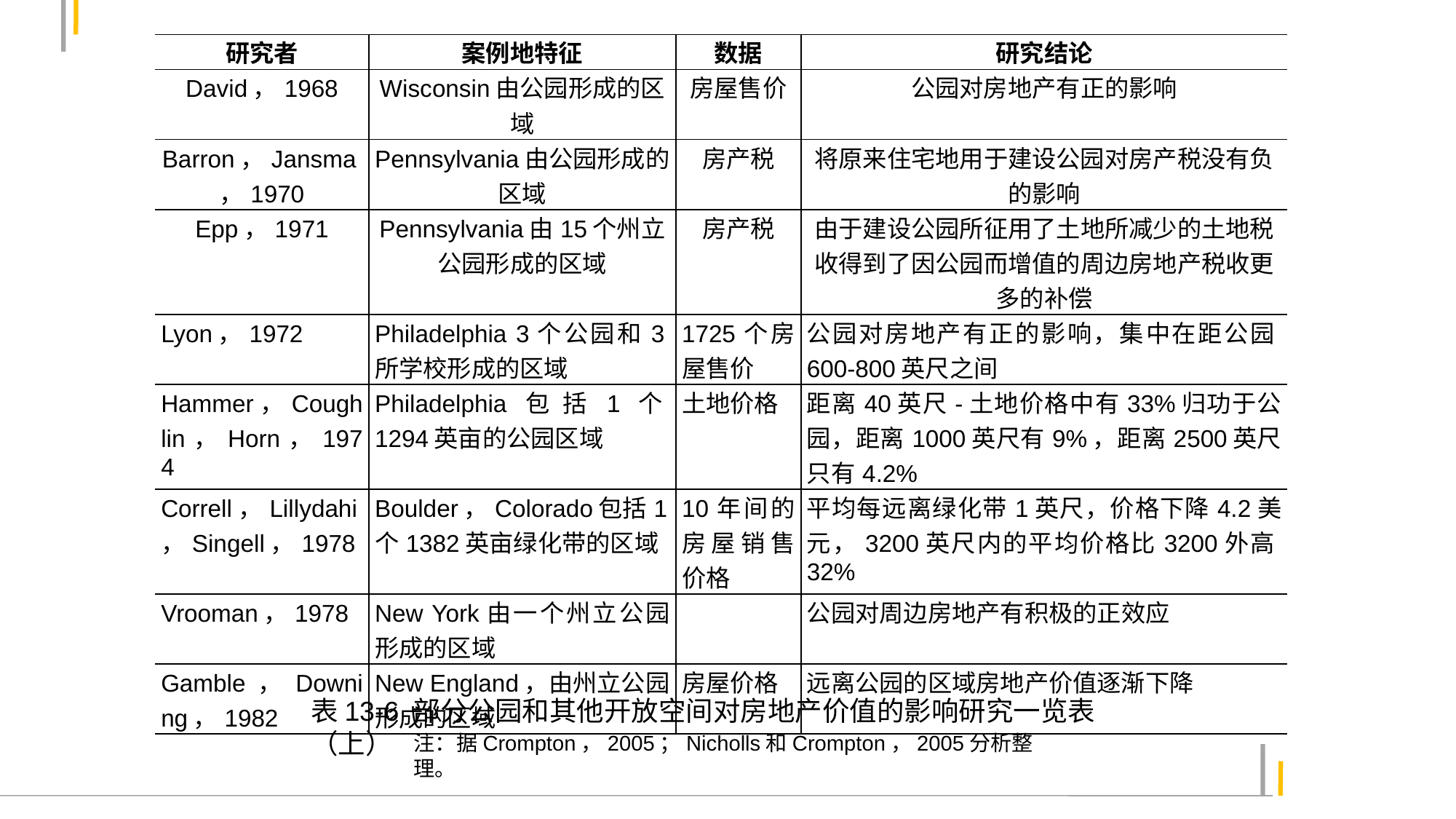

| 研究者 | 案例地特征 | 数据 | 研究结论 |
| --- | --- | --- | --- |
| David，1968 | Wisconsin由公园形成的区域 | 房屋售价 | 公园对房地产有正的影响 |
| Barron，Jansma，1970 | Pennsylvania由公园形成的区域 | 房产税 | 将原来住宅地用于建设公园对房产税没有负的影响 |
| Epp，1971 | Pennsylvania由15个州立公园形成的区域 | 房产税 | 由于建设公园所征用了土地所减少的土地税收得到了因公园而增值的周边房地产税收更多的补偿 |
| Lyon，1972 | Philadelphia 3个公园和3所学校形成的区域 | 1725个房屋售价 | 公园对房地产有正的影响，集中在距公园600-800英尺之间 |
| Hammer，Coughlin，Horn，1974 | Philadelphia包括1个1294英亩的公园区域 | 土地价格 | 距离40英尺-土地价格中有33%归功于公园，距离1000英尺有9%，距离2500英尺只有4.2% |
| Correll，Lillydahi，Singell，1978 | Boulder，Colorado包括1个1382英亩绿化带的区域 | 10年间的房屋销售价格 | 平均每远离绿化带1英尺，价格下降4.2美元，3200英尺内的平均价格比3200外高32% |
| Vrooman，1978 | New York由一个州立公园形成的区域 |  | 公园对周边房地产有积极的正效应 |
| Gamble，Downing，1982 | New England，由州立公园形成的区域 | 房屋价格 | 远离公园的区域房地产价值逐渐下降 |

表13-6 部分公园和其他开放空间对房地产价值的影响研究一览表（上）
注：据Crompton，2005；Nicholls和Crompton，2005分析整理。